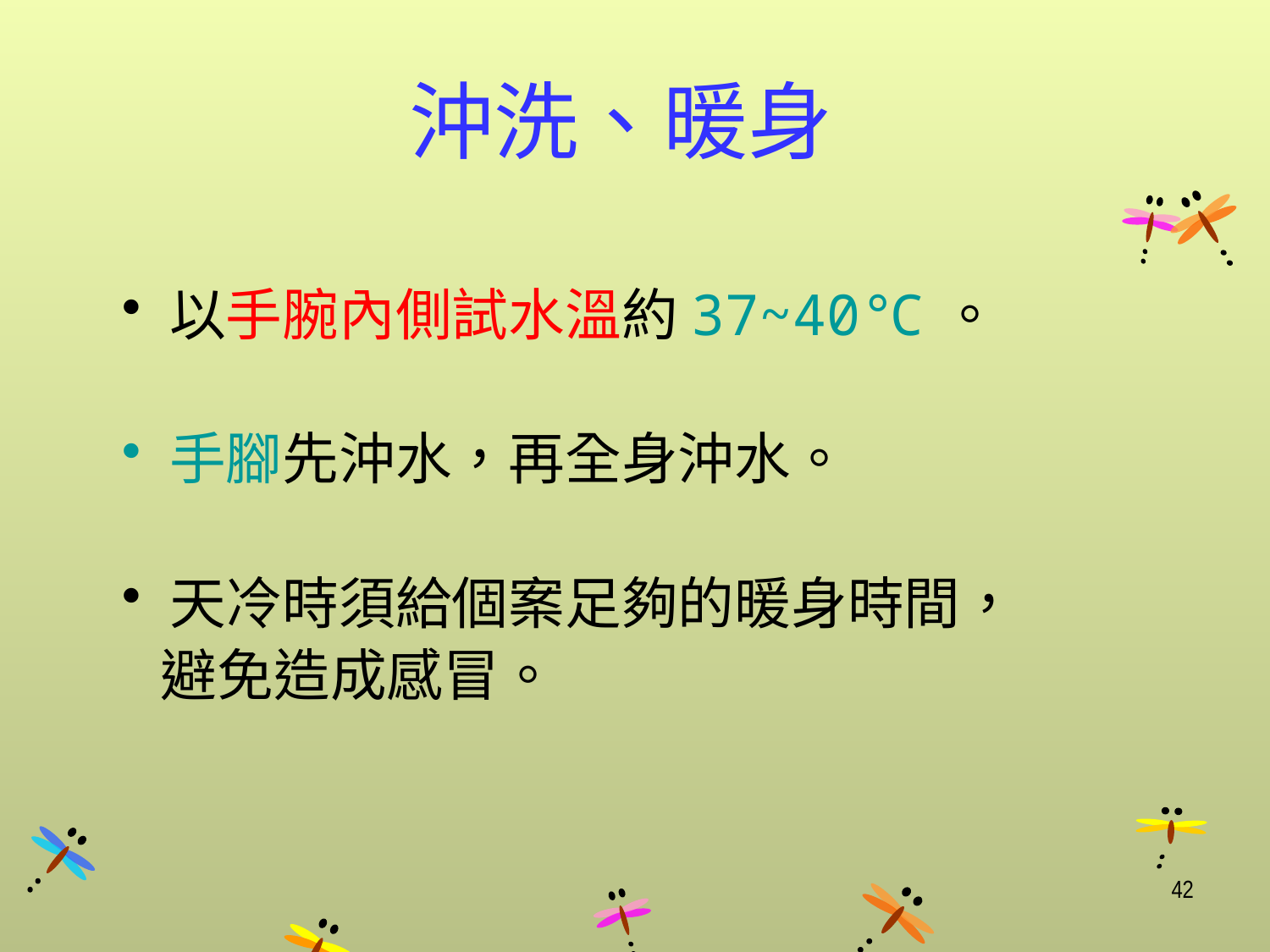

# 沖洗、暖身
以手腕內側試水溫約37~40℃。

手腳先沖水，再全身沖水。

天冷時須給個案足夠的暖身時間，
  避免造成感冒。
42